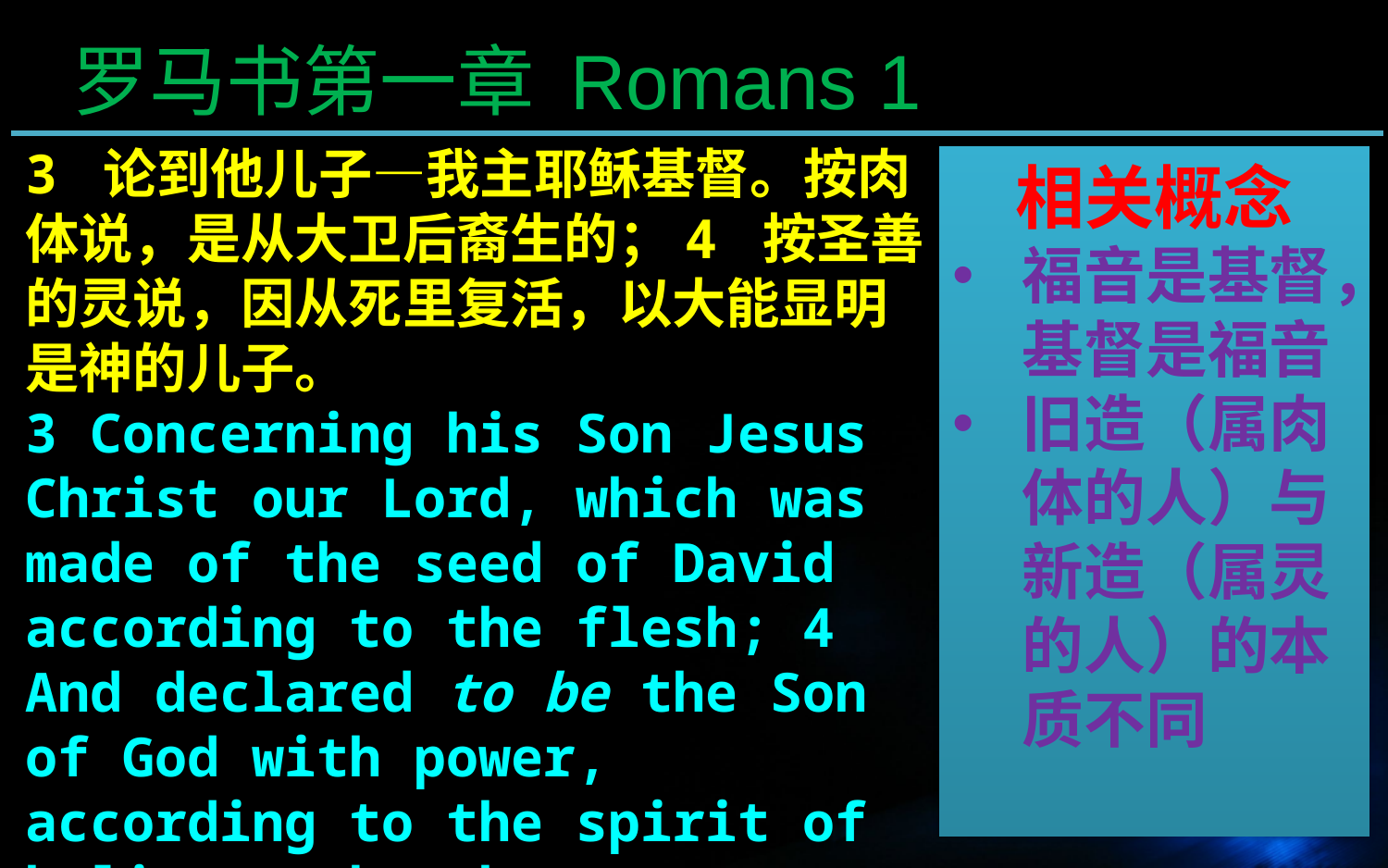

罗马书第一章 Romans 1
3 论到他儿子―我主耶稣基督。按肉体说，是从大卫后裔生的；4 按圣善的灵说，因从死里复活，以大能显明是神的儿子。
3 Concerning his Son Jesus Christ our Lord, which was made of the seed of David according to the flesh; 4 And declared to be the Son of God with power, according to the spirit of holiness, by the resurrection from the dead:
相关概念
福音是基督，基督是福音
旧造（属肉体的人）与新造（属灵的人）的本质不同